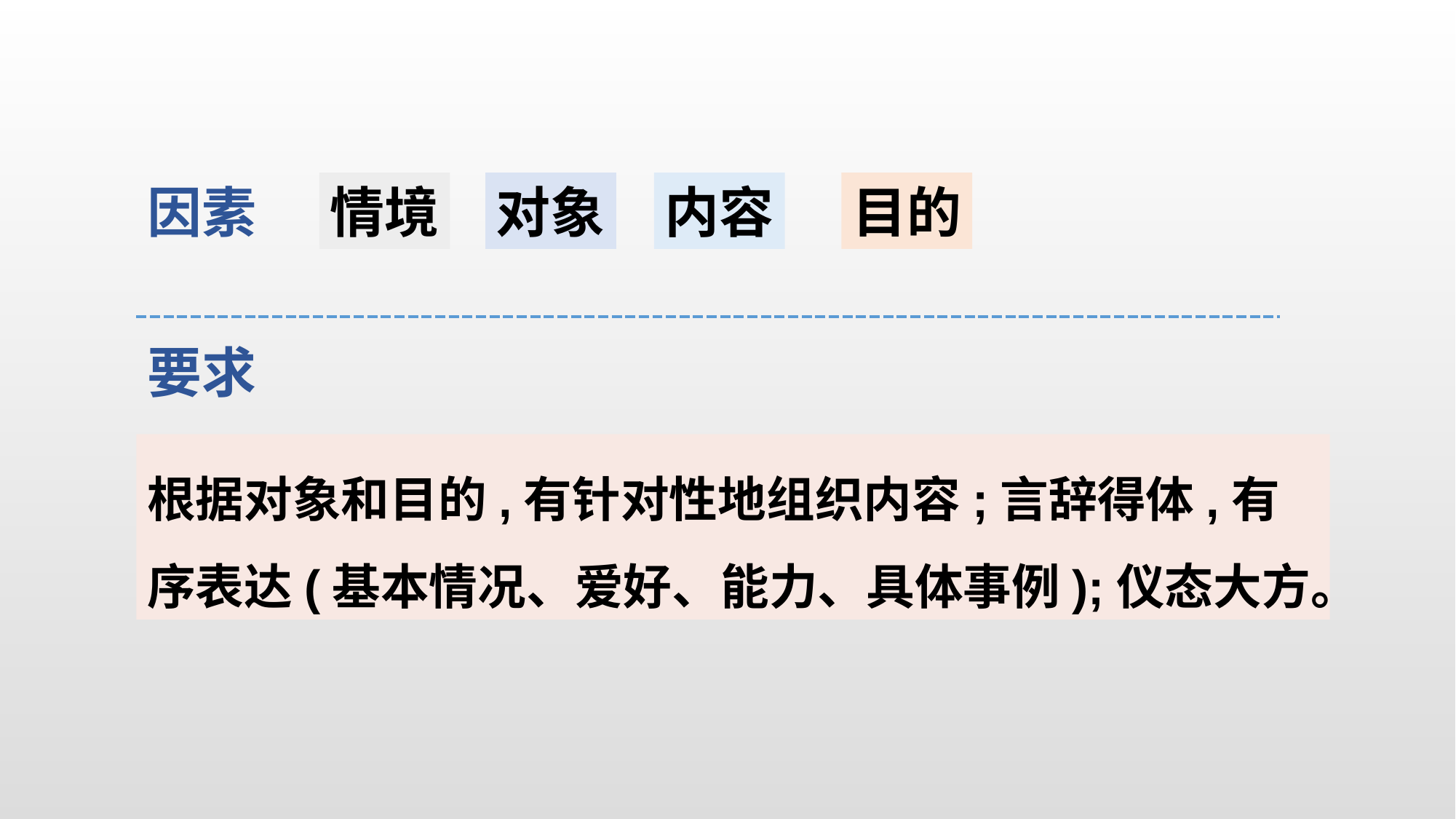

因素
情境
对象
内容
目的
要求
根据对象和目的,有针对性地组织内容;言辞得体,有序表达(基本情况、爱好、能力、具体事例);仪态大方。